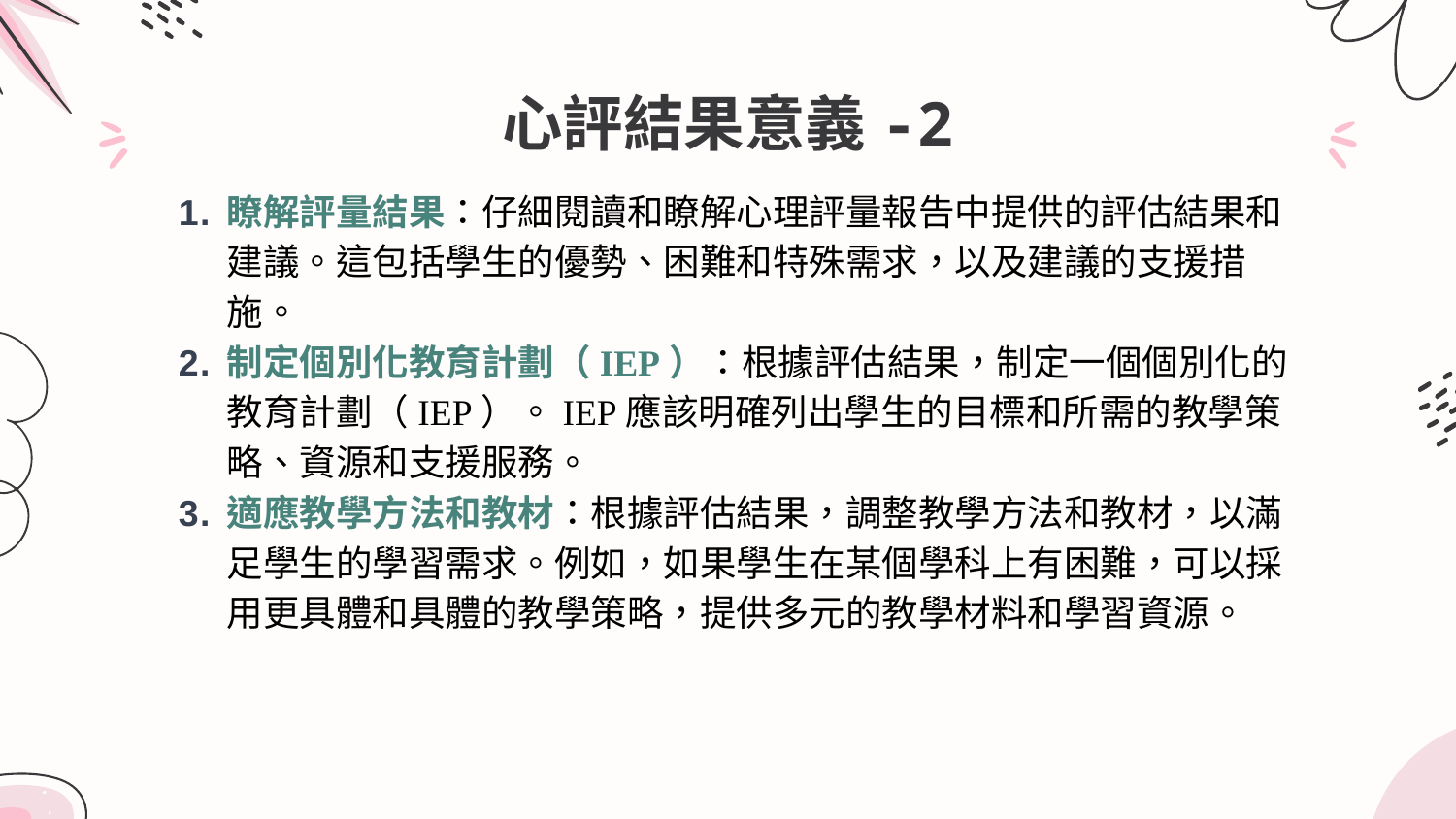

# 心評結果意義-2
瞭解評量結果：仔細閱讀和瞭解心理評量報告中提供的評估結果和建議。這包括學生的優勢、困難和特殊需求，以及建議的支援措施。
制定個別化教育計劃（IEP）：根據評估結果，制定一個個別化的教育計劃（IEP）。IEP應該明確列出學生的目標和所需的教學策略、資源和支援服務。
適應教學方法和教材：根據評估結果，調整教學方法和教材，以滿足學生的學習需求。例如，如果學生在某個學科上有困難，可以採用更具體和具體的教學策略，提供多元的教學材料和學習資源。